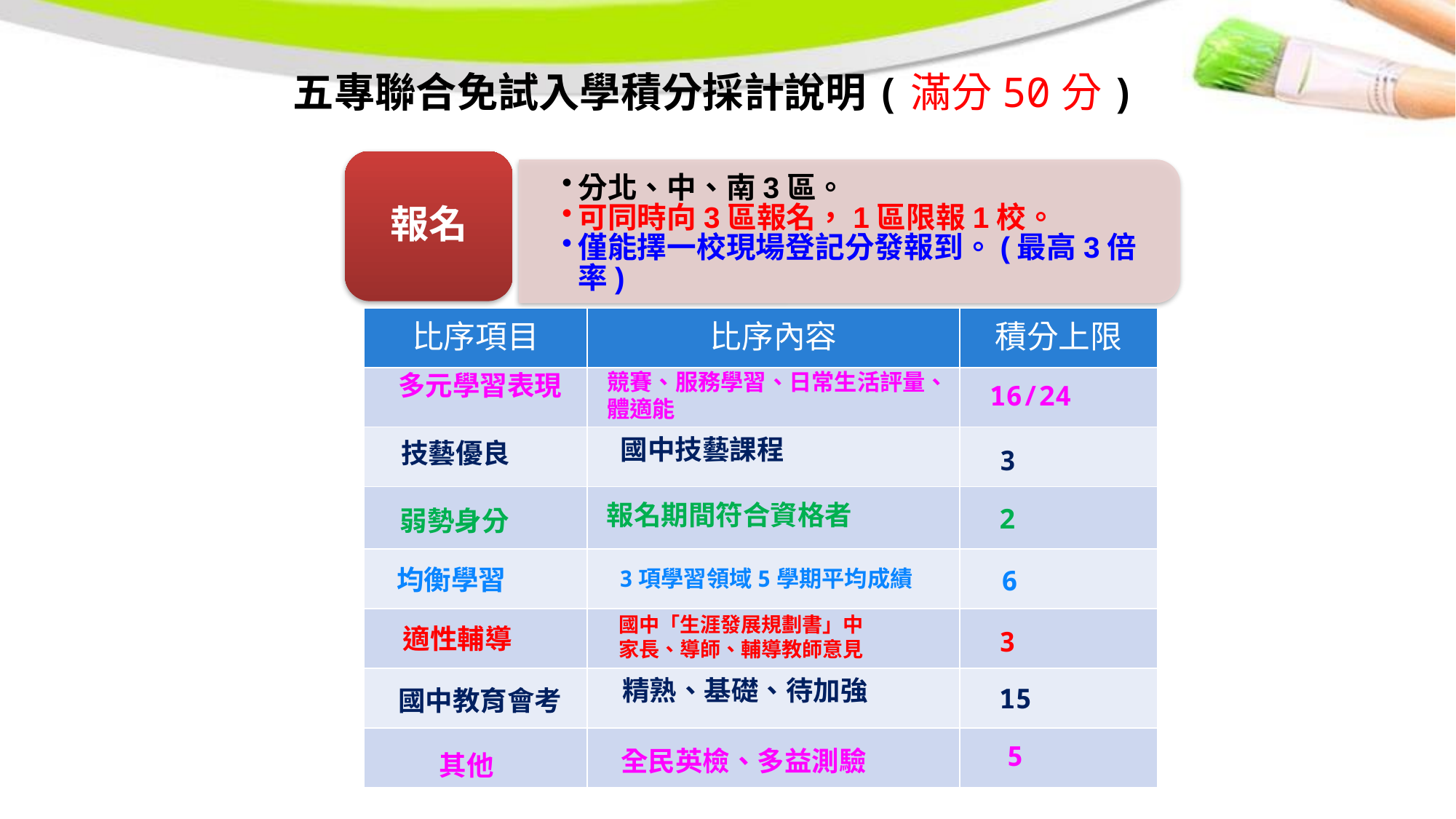

五專聯合免試入學積分採計說明(滿分50分)

報名

分北、中、南3區。
可同時向3區報名，1區限報1校。
僅能擇一校現場登記分發報到。(最高3倍率)
| 比序項目 | 比序內容 | 積分上限 |
| --- | --- | --- |
|  |  |  |
|  |  |  |
|  |  |  |
|  |  |  |
|  |  |  |
|  |  |  |
|  |  |  |

多元學習表現

競賽、服務學習、日常生活評量、體適能

16/24

國中技藝課程

技藝優良

3

報名期間符合資格者

2

弱勢身分

均衡學習

6

3項學習領域5學期平均成績

國中「生涯發展規劃書」中
家長、導師、輔導教師意見

適性輔導

3

精熟、基礎、待加強

15

國中教育會考

5

全民英檢、多益測驗

其他